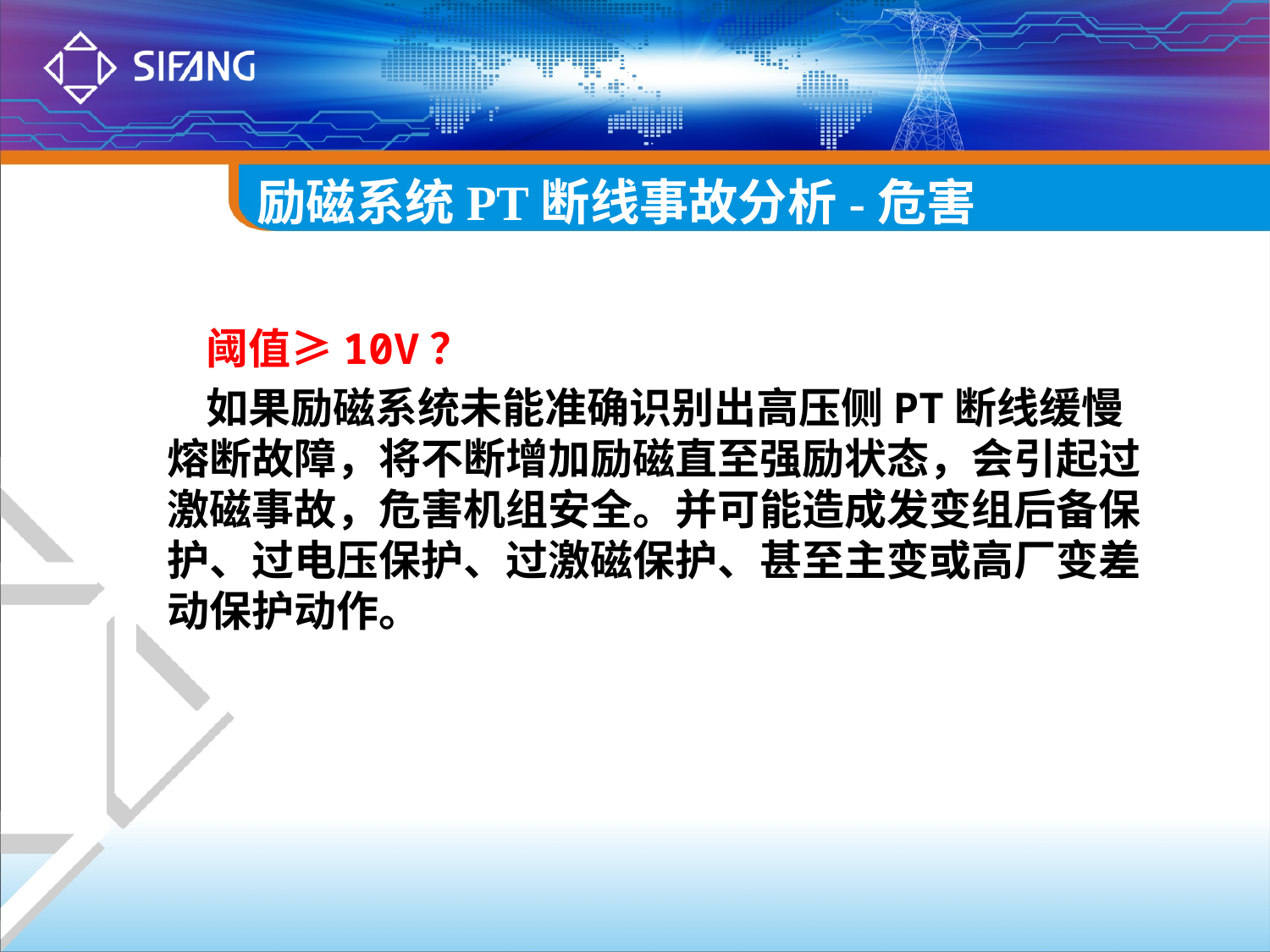

励磁系统PT断线事故分析-危害
   阈值≥10V？
   如果励磁系统未能准确识别出高压侧PT断线缓慢熔断故障，将不断增加励磁直至强励状态，会引起过激磁事故，危害机组安全。并可能造成发变组后备保护、过电压保护、过激磁保护、甚至主变或高厂变差动保护动作。